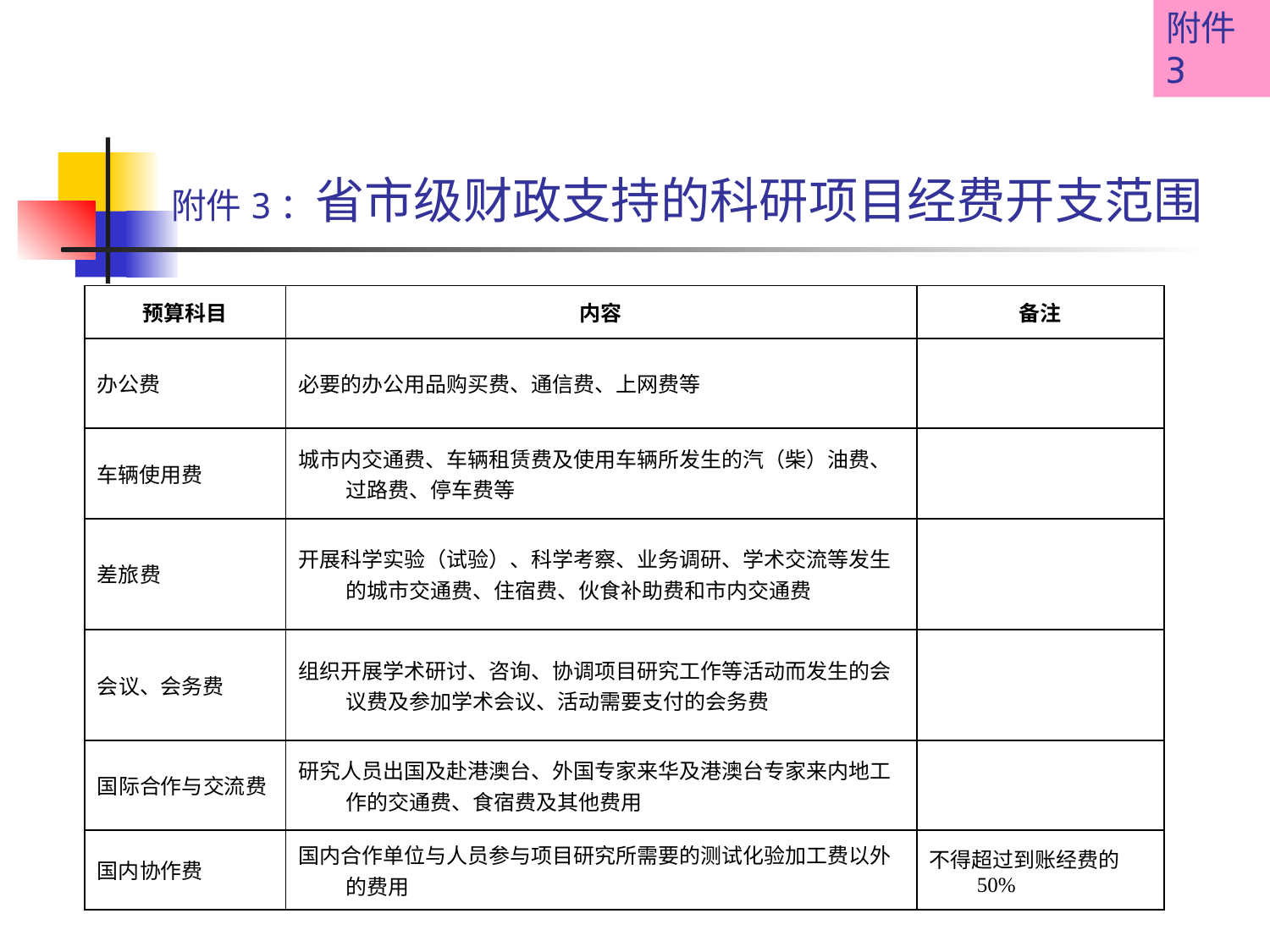

附件3
# 附件3：省市级财政支持的科研项目经费开支范围
| 预算科目 | 内容 | 备注 |
| --- | --- | --- |
| 办公费 | 必要的办公用品购买费、通信费、上网费等 |  |
| 车辆使用费 | 城市内交通费、车辆租赁费及使用车辆所发生的汽（柴）油费、过路费、停车费等 |  |
| 差旅费 | 开展科学实验（试验）、科学考察、业务调研、学术交流等发生的城市交通费、住宿费、伙食补助费和市内交通费 |  |
| 会议、会务费 | 组织开展学术研讨、咨询、协调项目研究工作等活动而发生的会议费及参加学术会议、活动需要支付的会务费 |  |
| 国际合作与交流费 | 研究人员出国及赴港澳台、外国专家来华及港澳台专家来内地工作的交通费、食宿费及其他费用 |  |
| 国内协作费 | 国内合作单位与人员参与项目研究所需要的测试化验加工费以外的费用 | 不得超过到账经费的50% |